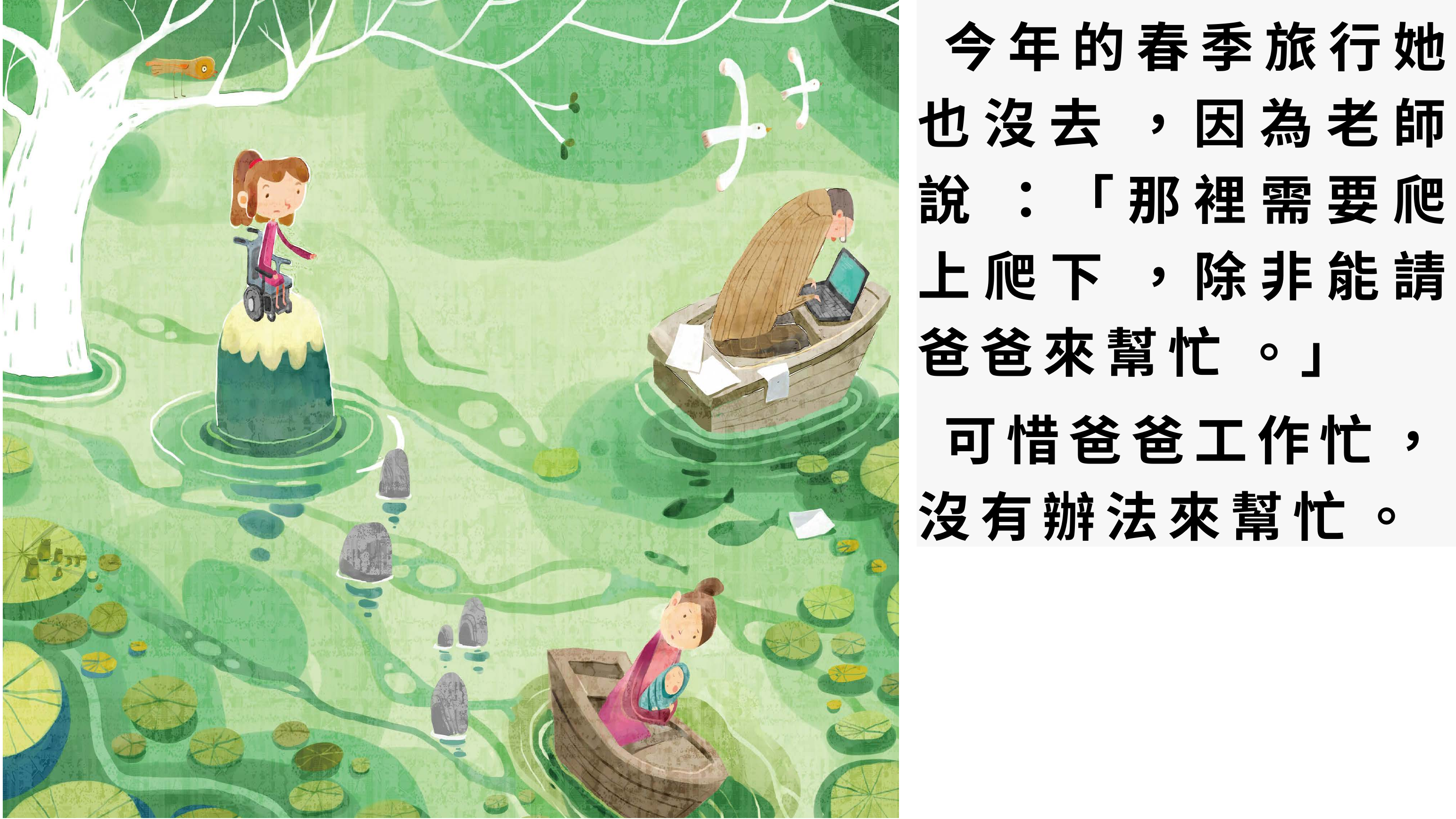

今年的春季旅行她也沒去 ，因為老師說 ：「那裡需要爬上爬下 ，除非能請爸爸來幫忙 。」
可惜爸爸工作忙，沒有辦法來幫忙。